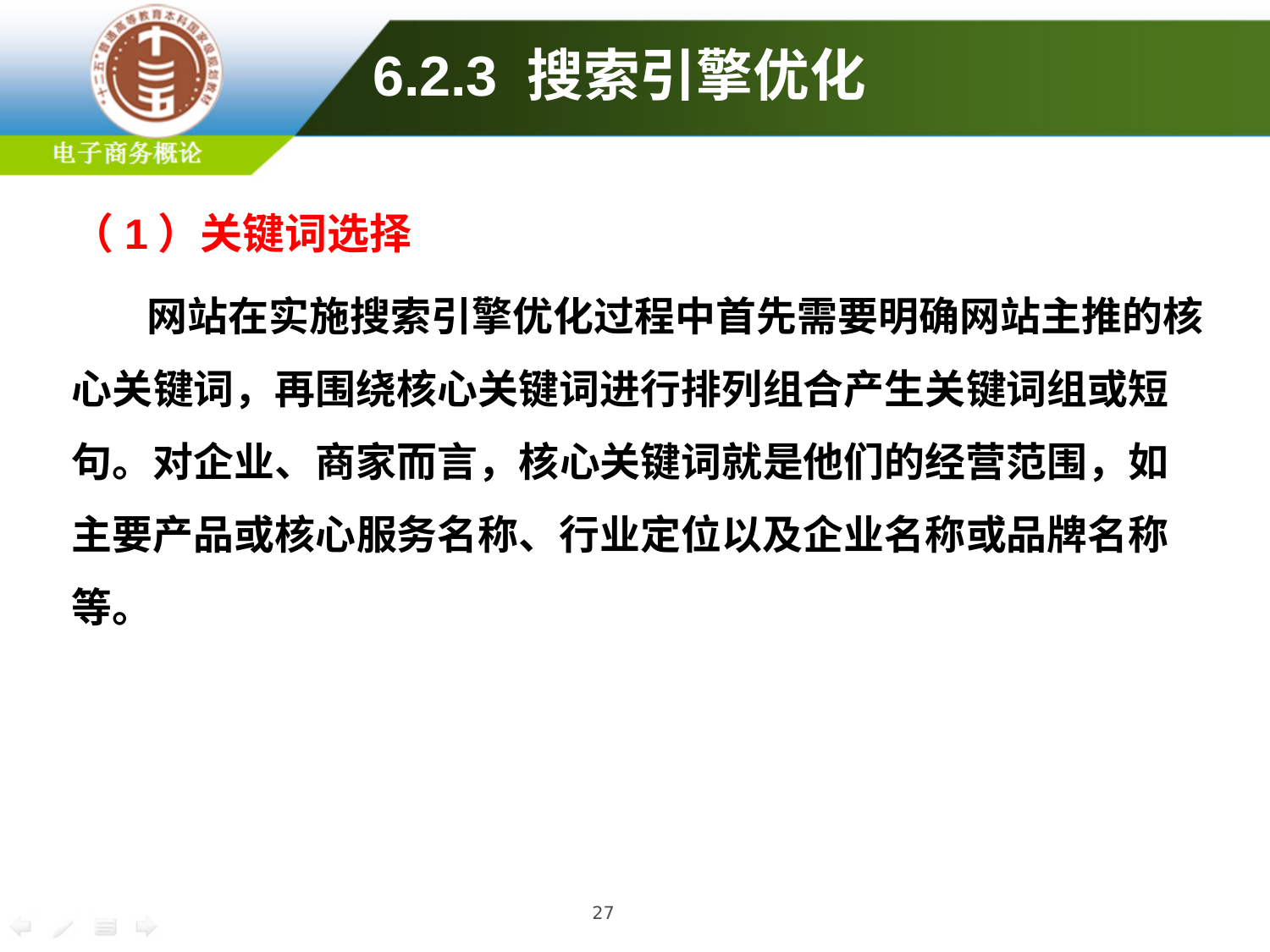

# 6.2.3 搜索引擎优化
（1）关键词选择
       网站在实施搜索引擎优化过程中首先需要明确网站主推的核心关键词，再围绕核心关键词进行排列组合产生关键词组或短句。对企业、商家而言，核心关键词就是他们的经营范围，如主要产品或核心服务名称、行业定位以及企业名称或品牌名称等。

27